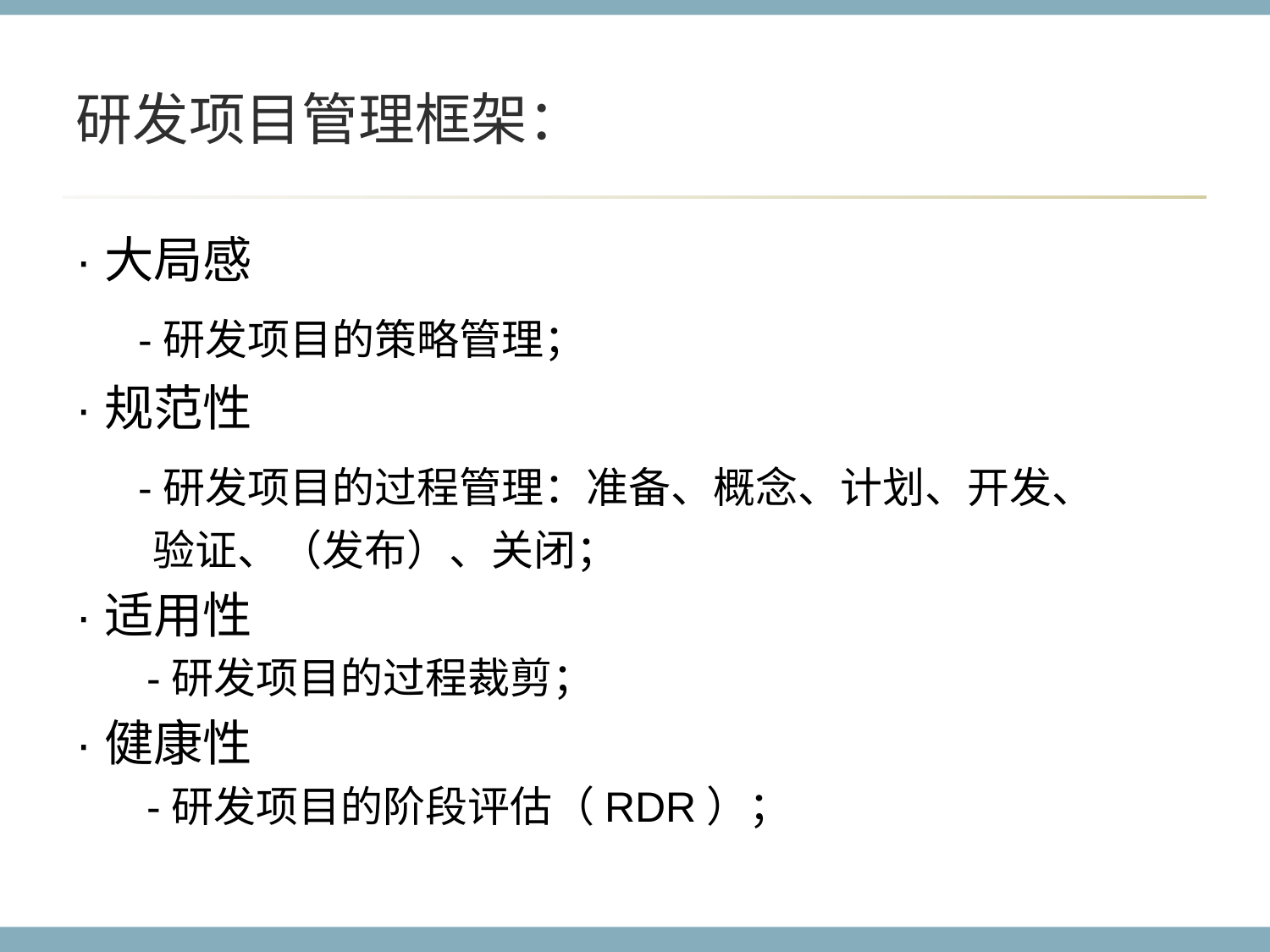

# 研发项目管理框架：
·大局感
    -研发项目的策略管理；
·规范性
    -研发项目的过程管理：准备、概念、计划、开发、
       验证、（发布）、关闭；
·适用性
      -研发项目的过程裁剪；
·健康性
      -研发项目的阶段评估（RDR）；